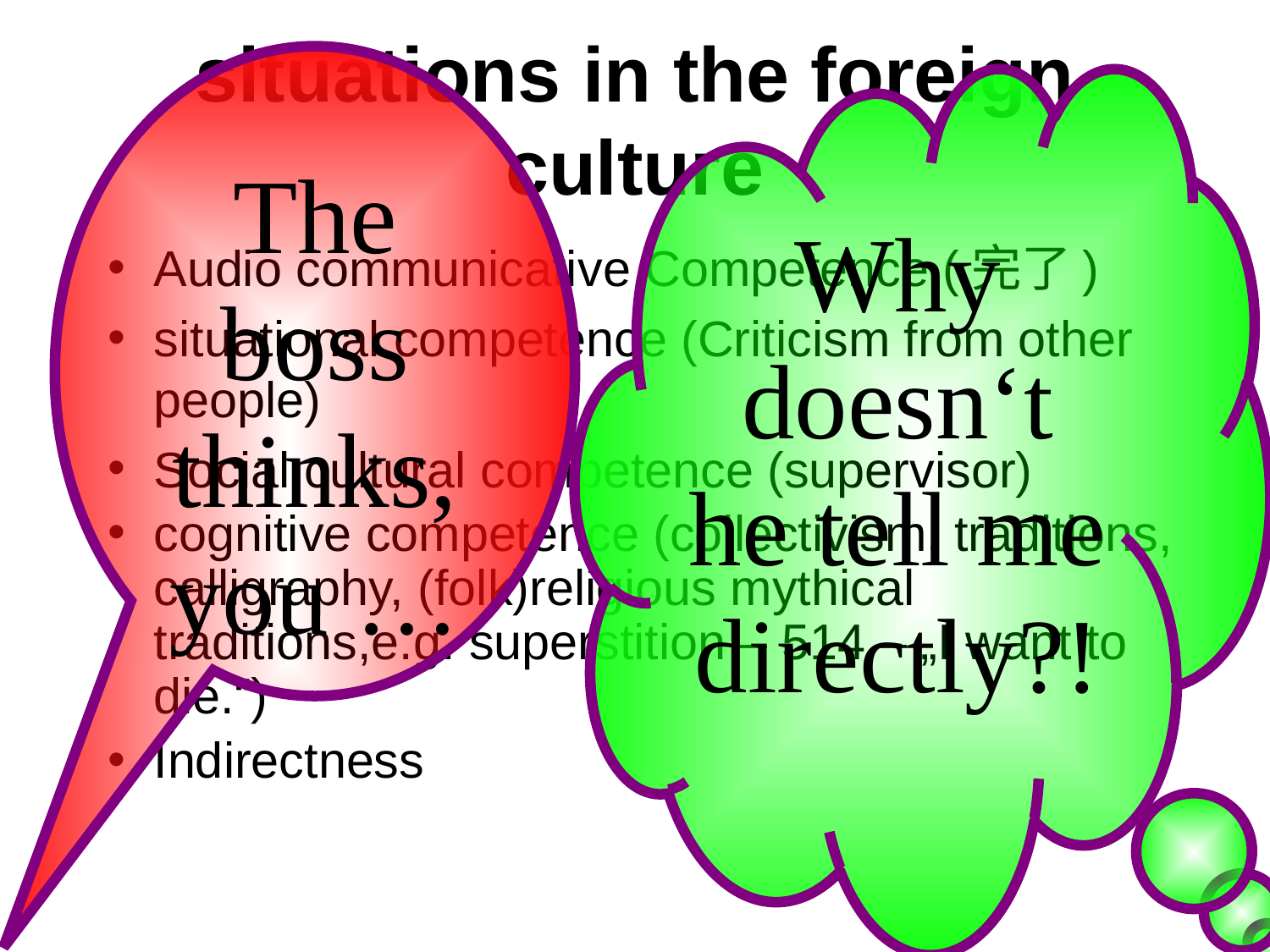

# situations in the foreign culture
The boss thinks, you …
Why doesn‘t he tell me directly?!
Audio communicative Competence (完了)
situational competence (Criticism from other people)
Social cultural competence (supervisor)
cognitive competence (collectivism, traditions, calligraphy, (folk)religious mythical traditions,e.g. superstition – 514 – „I want to die.“)
Indirectness